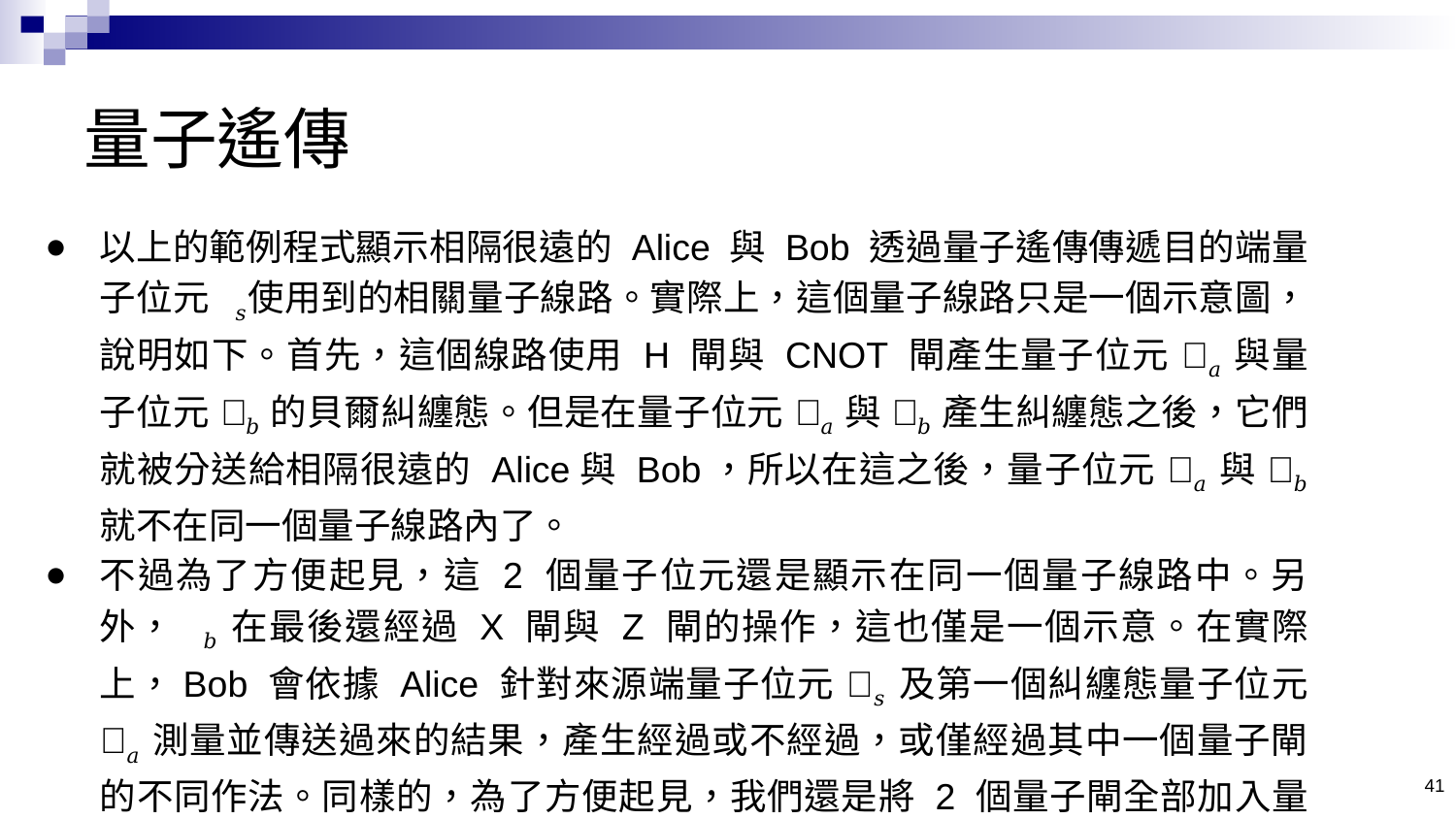

# 量子遙傳
以上的範例程式顯示相隔很遠的 Alice 與 Bob 透過量子遙傳傳遞目的端量子位元𝑞𝑠使用到的相關量子線路。實際上，這個量子線路只是一個示意圖，說明如下。首先，這個線路使用 H 閘與 CNOT 閘產生量子位元 𝑞𝑎 與量子位元 𝑞𝑏 的貝爾糾纏態。但是在量子位元 𝑞𝑎 與 𝑞𝑏 產生糾纏態之後，它們就被分送給相隔很遠的 Alice與 Bob，所以在這之後，量子位元 𝑞𝑎 與 𝑞𝑏 就不在同一個量子線路內了。
不過為了方便起見，這 2 個量子位元還是顯示在同一個量子線路中。另外，𝑞𝑏 在最後還經過 X 閘與 Z 閘的操作，這也僅是一個示意。在實際上，Bob 會依據 Alice 針對來源端量子位元 𝑞𝑠 及第一個糾纏態量子位元 𝑞𝑎 測量並傳送過來的結果，產生經過或不經過，或僅經過其中一個量子閘的不同作法。同樣的，為了方便起見，我們還是將 2 個量子閘全部加入量子線路中。
41